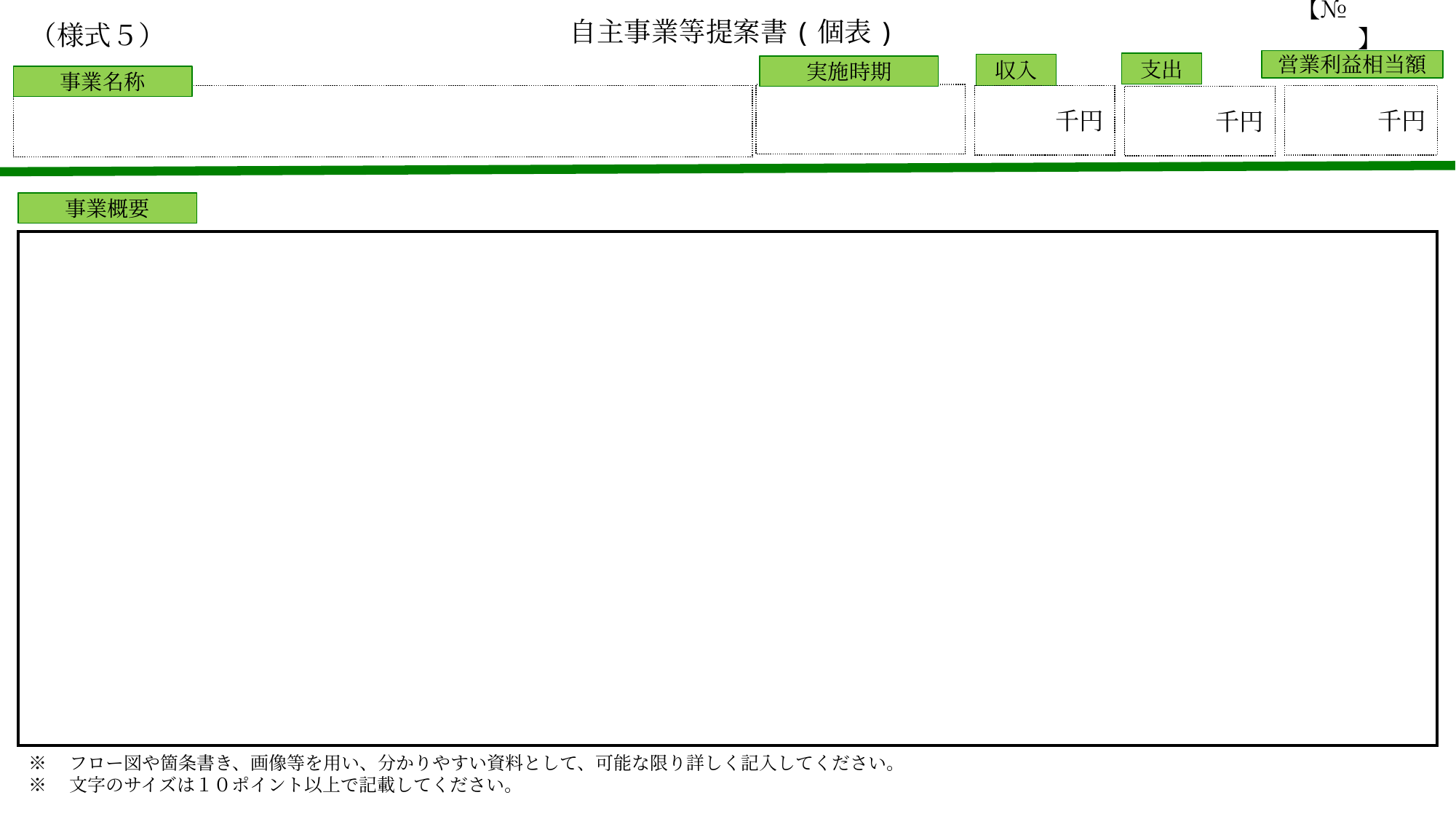

【№　　　　】
自主事業等提案書(個表)
（様式５）
営業利益相当額
支出
収入
実施時期
事業名称

千円

千円
千円

事業概要

※　フロー図や箇条書き、画像等を用い、分かりやすい資料として、可能な限り詳しく記入してください。
※　文字のサイズは１０ポイント以上で記載してください。